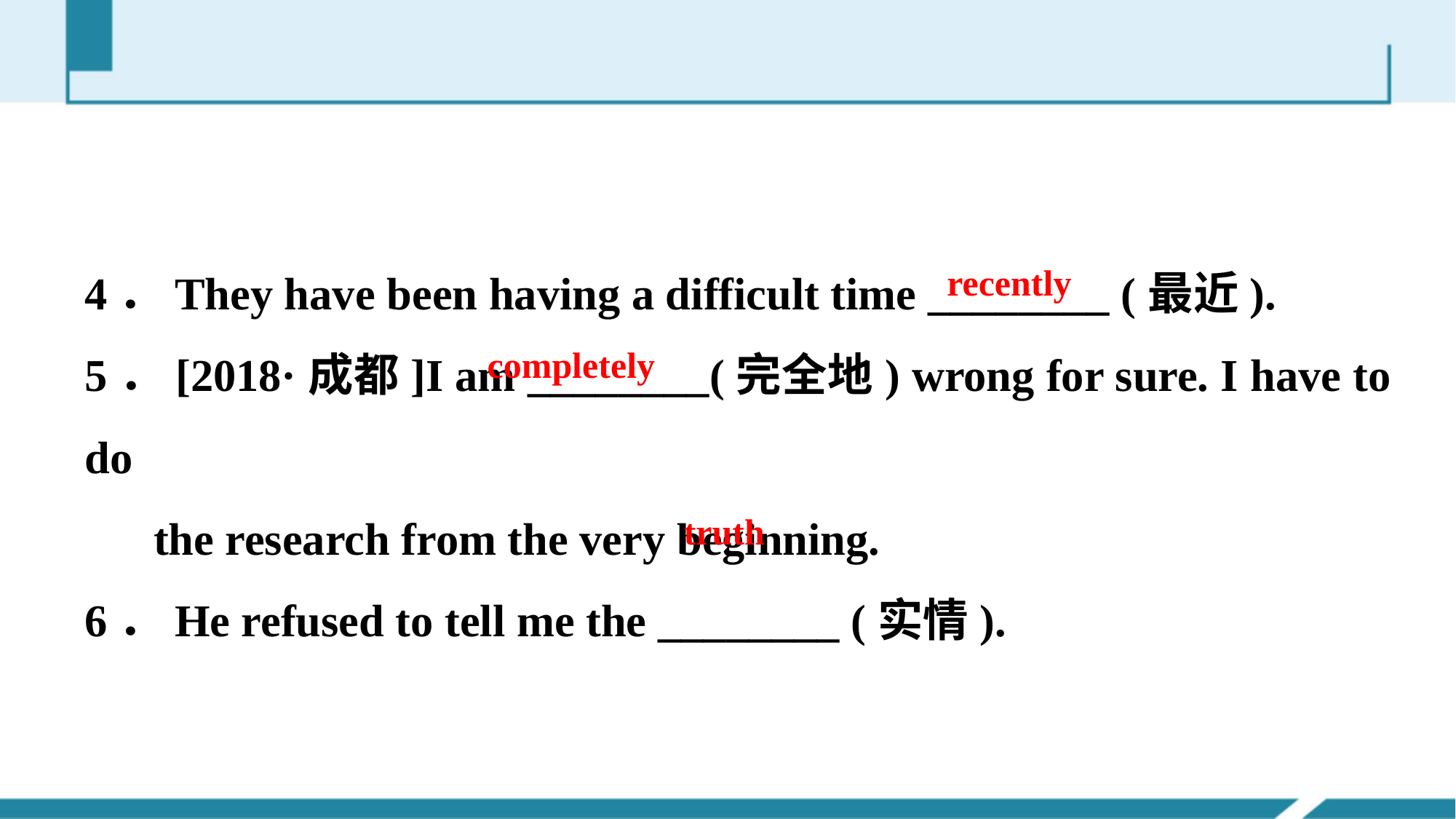

4．They have been having a difficult time ________ (最近).
5．[2018·成都]I am ________(完全地) wrong for sure. I have to do
      the research from the very beginning.
6．He refused to tell me the ________ (实情).
recently
completely
truth